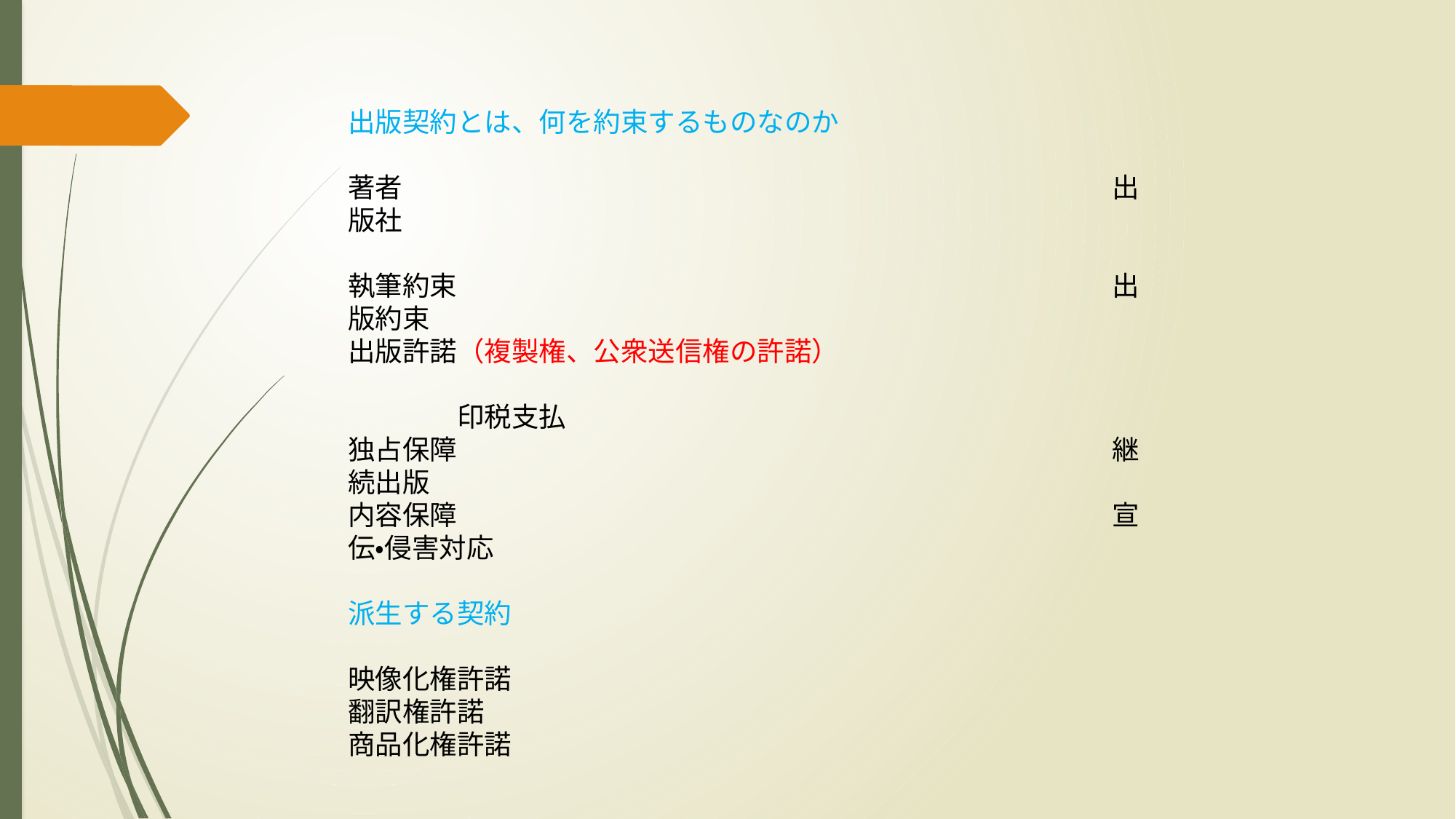

出版契約とは、何を約束するものなのか

著者							出版社

執筆約束						出版約束
出版許諾（複製権、公衆送信権の許諾）
								印税支払
独占保障						継続出版
内容保障						宣伝・侵害対応

派生する契約

映像化権許諾
翻訳権許諾
商品化権許諾